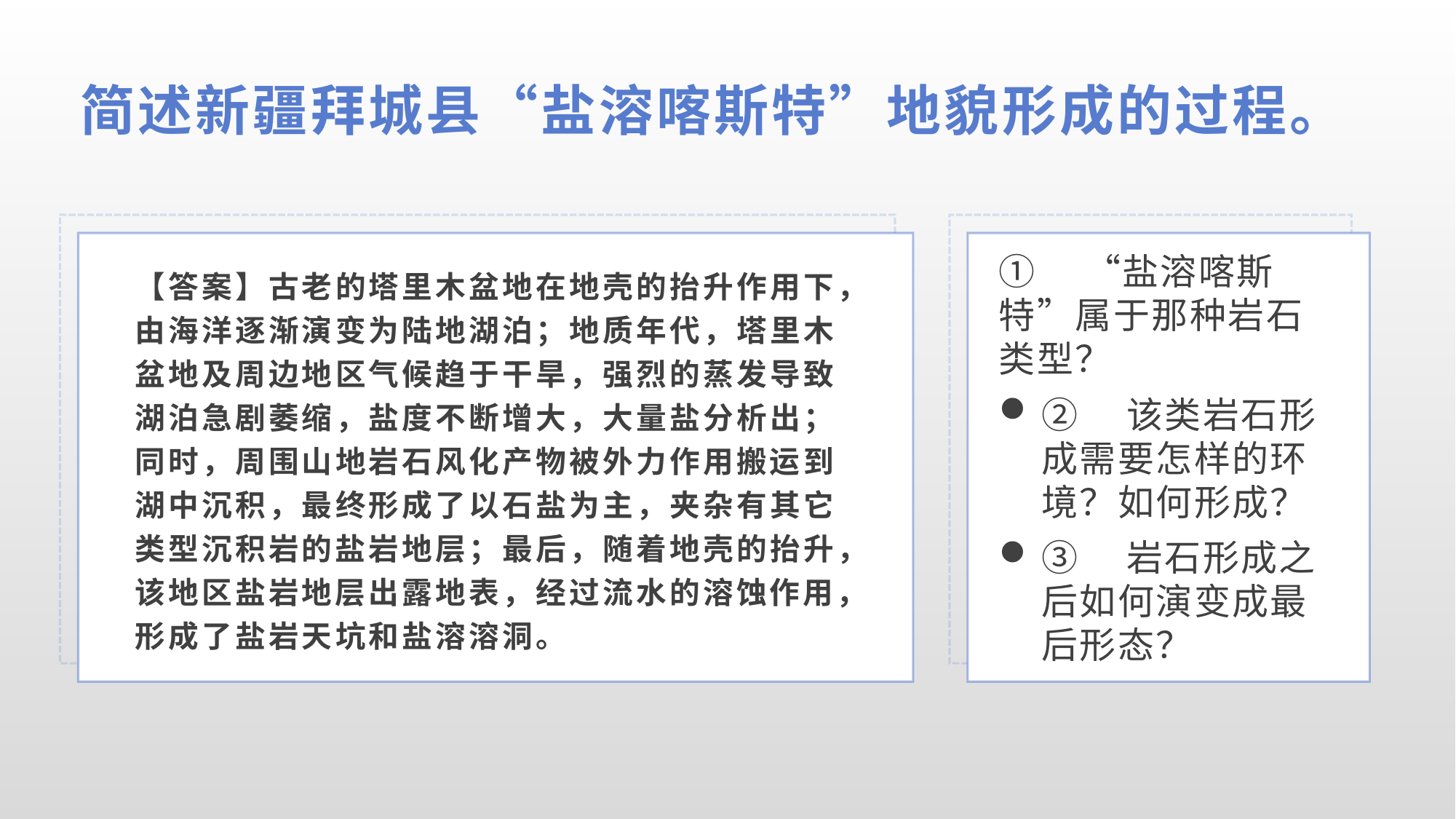

简述新疆拜城县“盐溶喀斯特”地貌形成的过程。

【答案】古老的塔里木盆地在地壳的抬升作用下，由海洋逐渐演变为陆地湖泊；地质年代，塔里木盆地及周边地区气候趋于干旱，强烈的蒸发导致湖泊急剧萎缩，盐度不断增大，大量盐分析出；同时，周围山地岩石风化产物被外力作用搬运到湖中沉积，最终形成了以石盐为主，夹杂有其它类型沉积岩的盐岩地层；最后，随着地壳的抬升，该地区盐岩地层出露地表，经过流水的溶蚀作用，形成了盐岩天坑和盐溶溶洞。
①　“盐溶喀斯特”属于那种岩石类型？
②　该类岩石形成需要怎样的环境？如何形成？
③　岩石形成之后如何演变成最后形态？